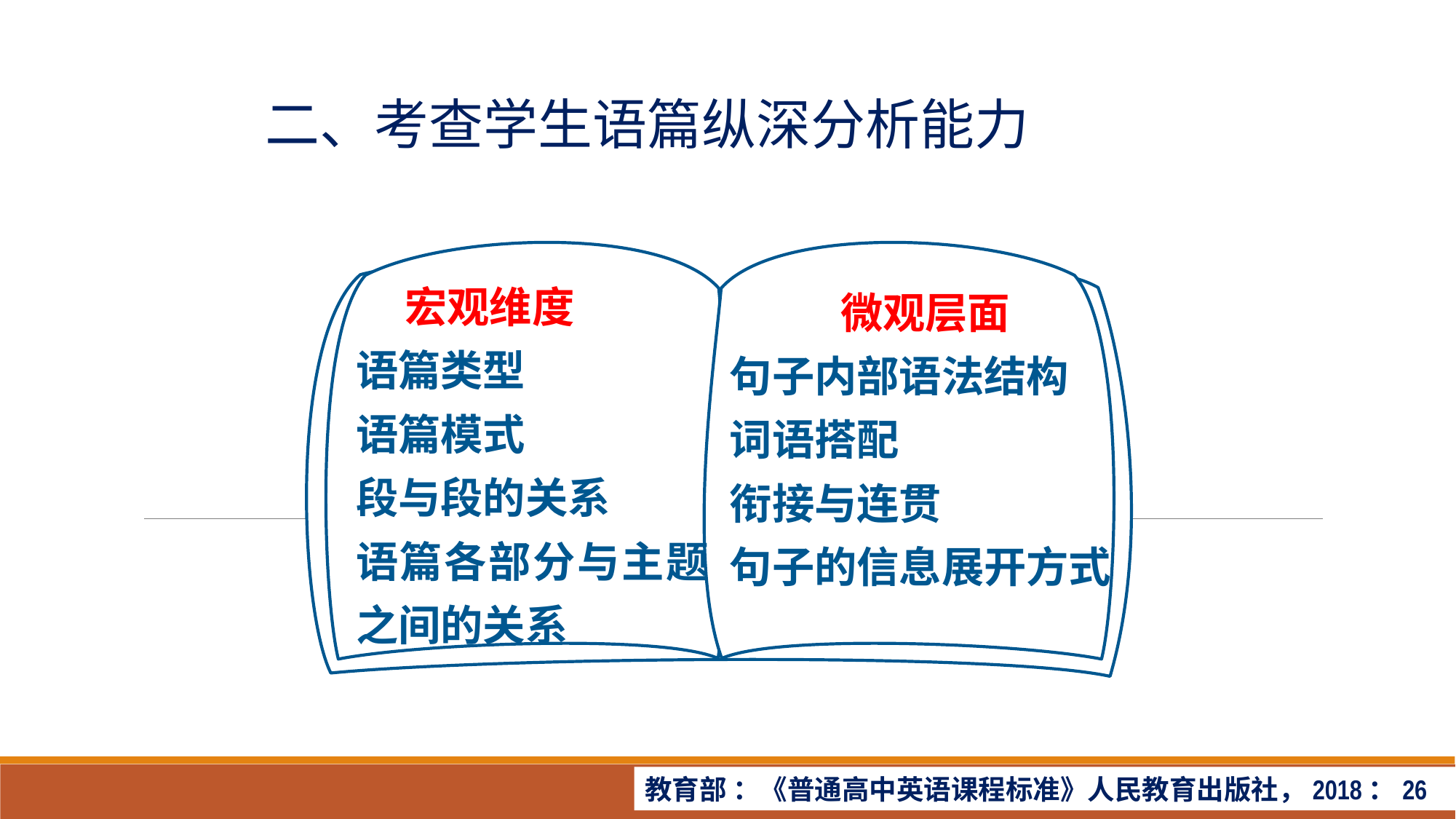

二、考查学生语篇纵深分析能力

    宏观维度
语篇类型
语篇模式
段与段的关系
语篇各部分与主题之间的关系
微观层面
句子内部语法结构
词语搭配
衔接与连贯
句子的信息展开方式
教育部 ：《普通高中英语课程标准》人民教育出版社，2018：26